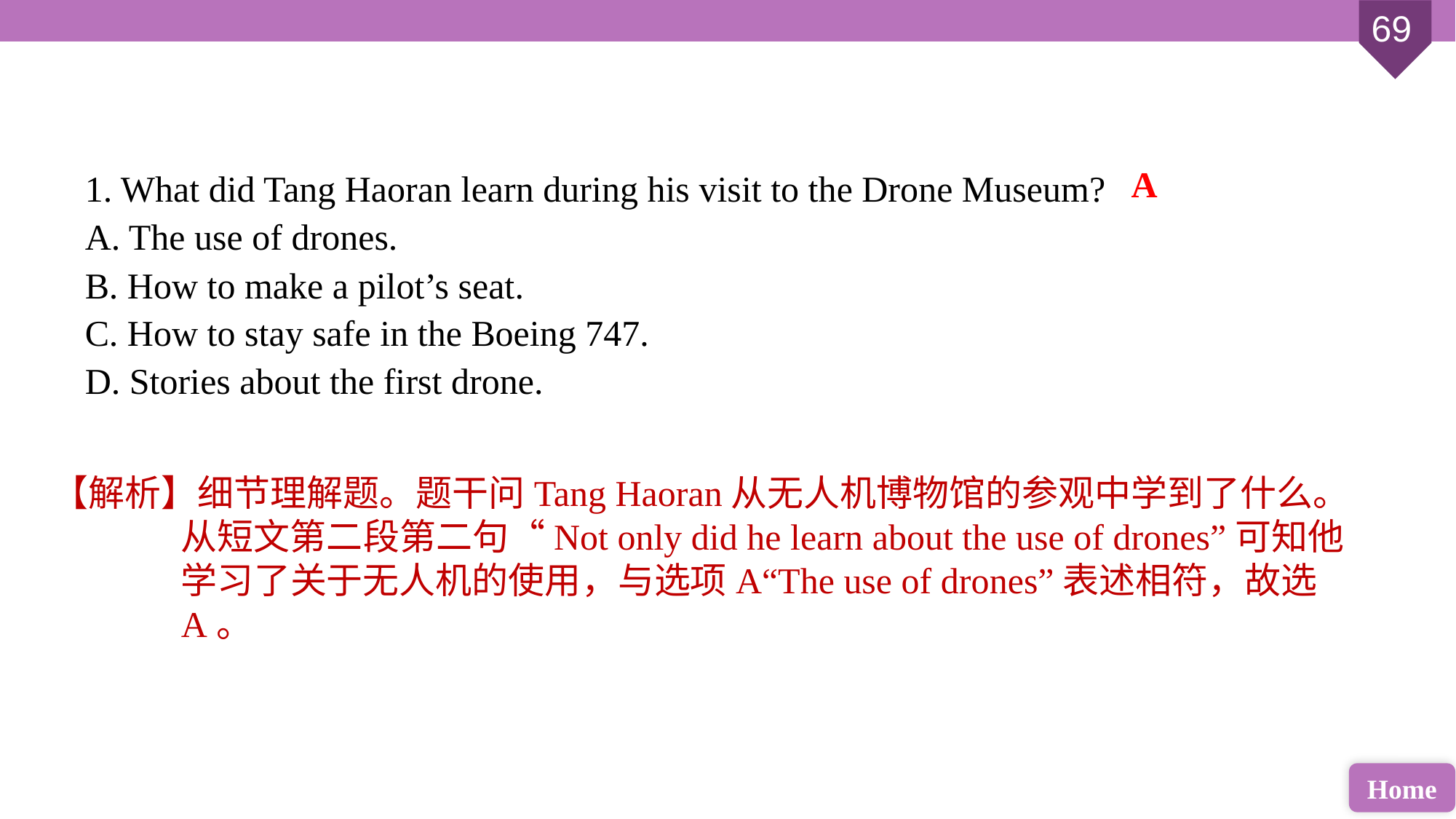

1. What did Tang Haoran learn during his visit to the Drone Museum?
A. The use of drones.
B. How to make a pilot’s seat.
C. How to stay safe in the Boeing 747.
D. Stories about the first drone.
A
【解析】细节理解题。题干问Tang Haoran从无人机博物馆的参观中学到了什么。从短文第二段第二句“Not only did he learn about the use of drones”可知他学习了关于无人机的使用，与选项A“The use of drones”表述相符，故选A。